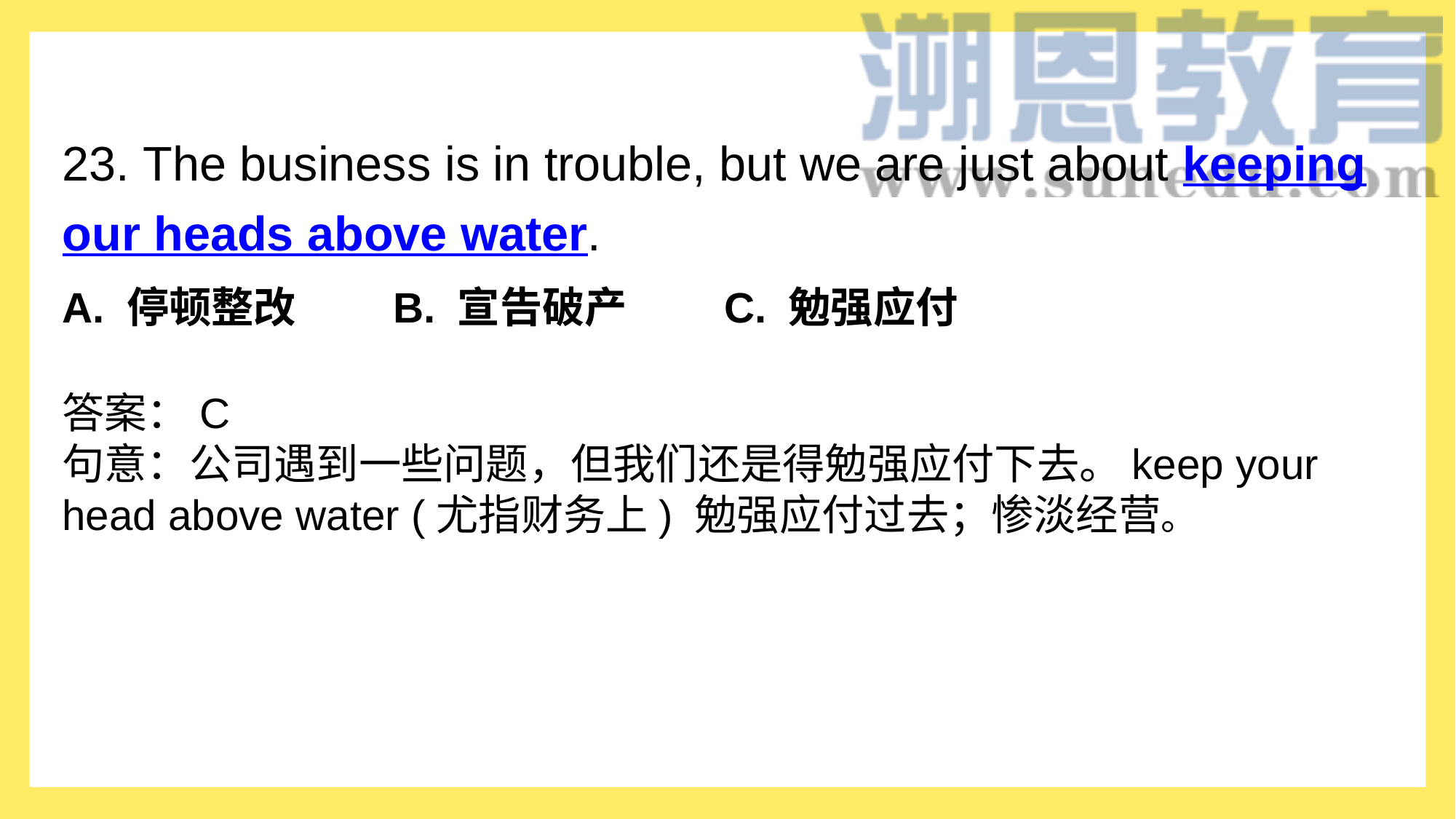

23. The business is in trouble, but we are just about keeping our heads above water.
A. 停顿整改         B. 宣告破产         C. 勉强应付
答案：C
句意：公司遇到一些问题，但我们还是得勉强应付下去。keep your head above water (尤指财务上) 勉强应付过去；惨淡经营。